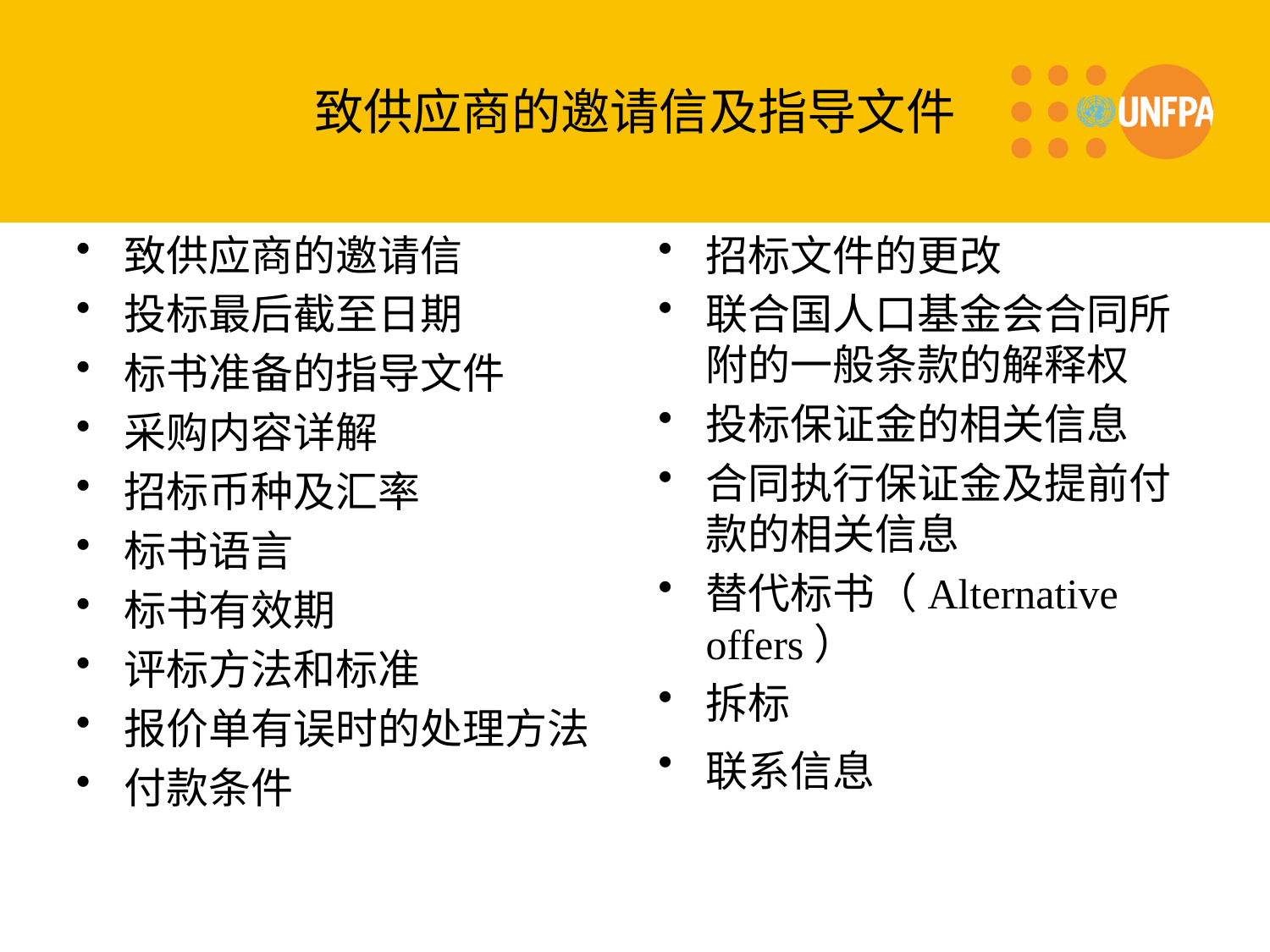

# 致供应商的邀请信及指导文件
致供应商的邀请信
投标最后截至日期
标书准备的指导文件
采购内容详解
招标币种及汇率
标书语言
标书有效期
评标方法和标准
报价单有误时的处理方法
付款条件

招标文件的更改
联合国人口基金会合同所附的一般条款的解释权
投标保证金的相关信息
合同执行保证金及提前付款的相关信息
替代标书（Alternative offers）
拆标
联系信息